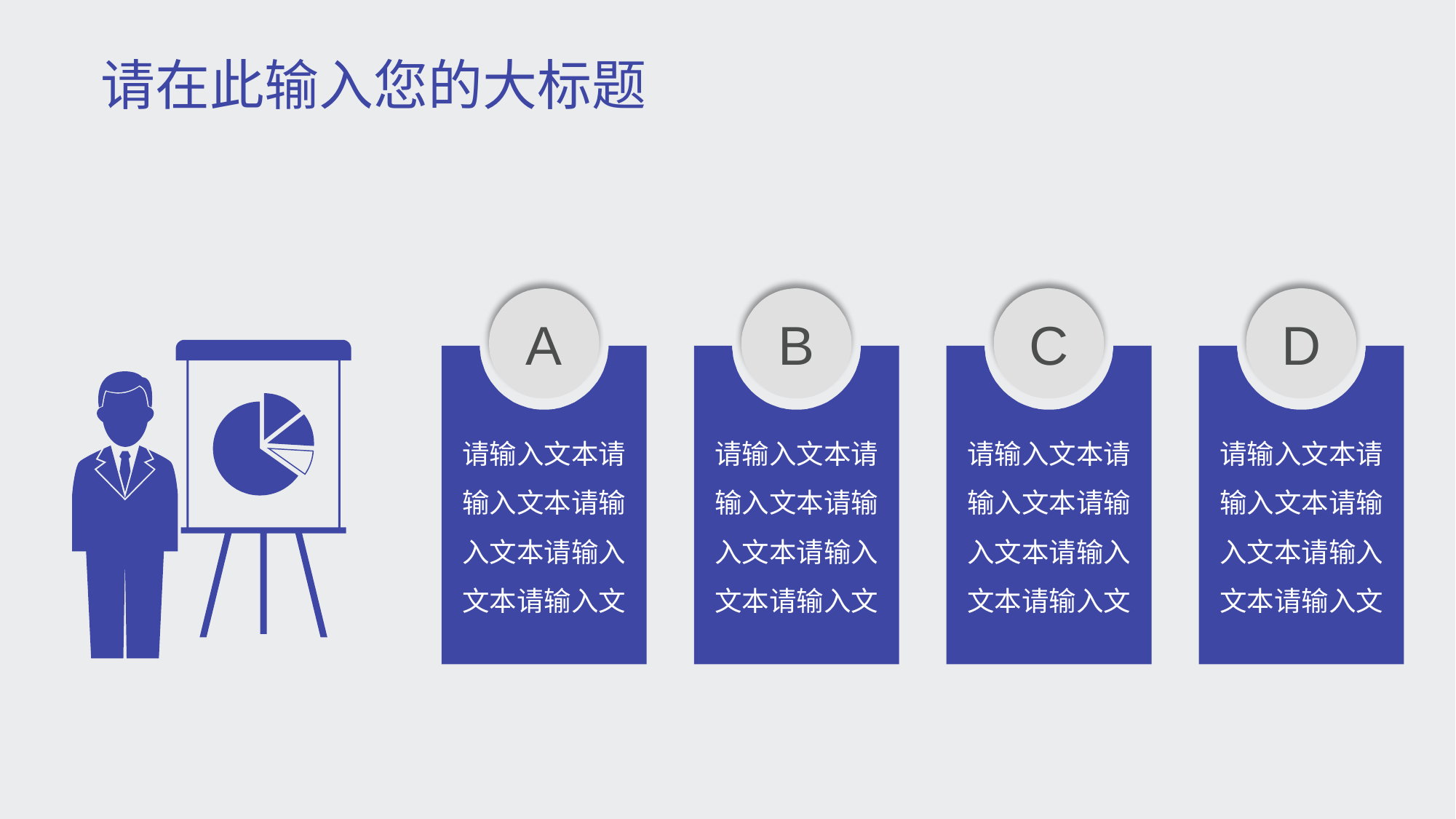

# 请在此输入您的大标题
A
B
C
D

请输入文本请输入文本请输入文本请输入文本请输入文
请输入文本请输入文本请输入文本请输入文本请输入文
请输入文本请输入文本请输入文本请输入文本请输入文
请输入文本请输入文本请输入文本请输入文本请输入文